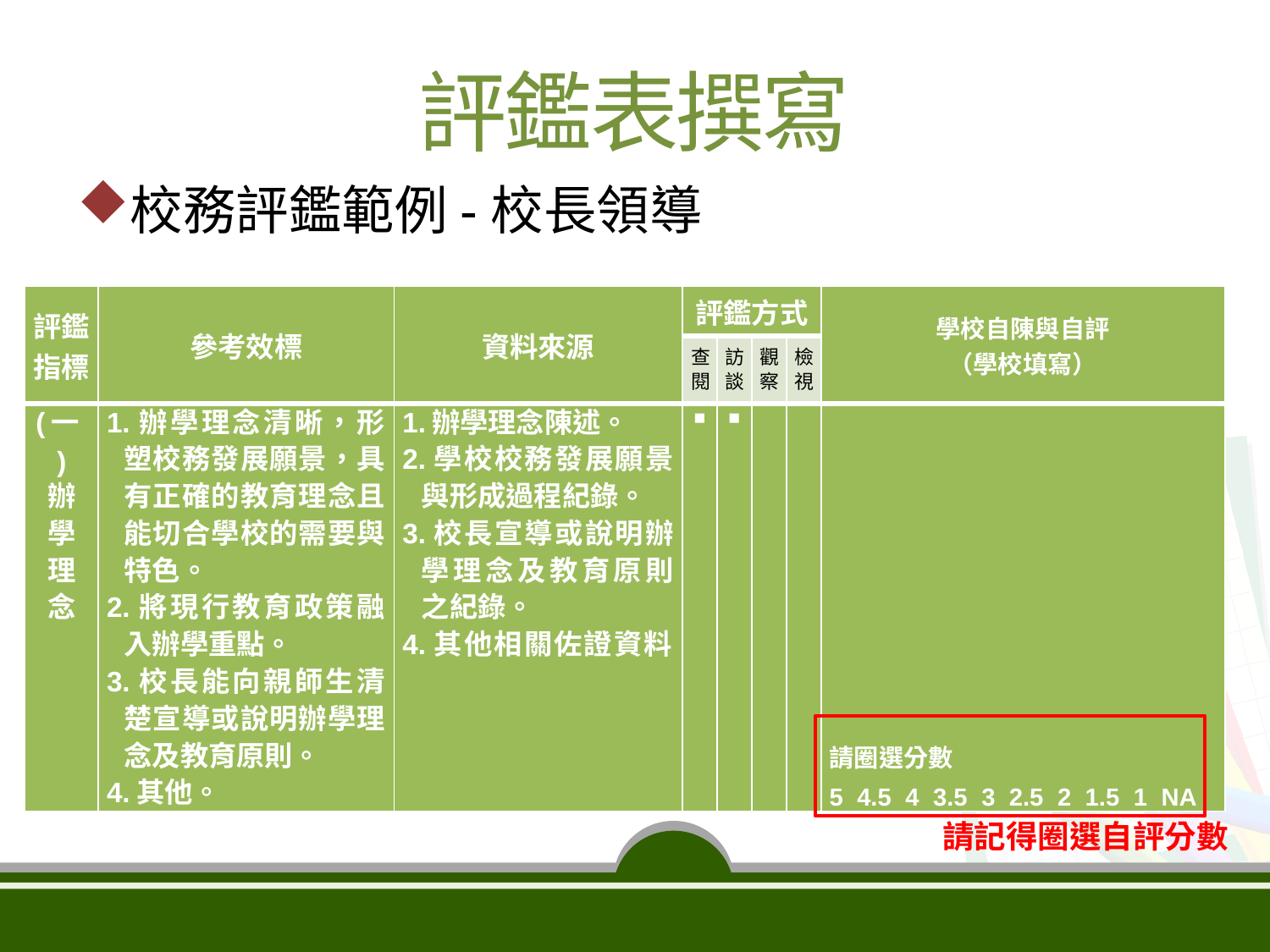

評鑑表撰寫
校務評鑑範例-校長領導

| 評鑑指標 | 參考效標 | 資料來源 | 評鑑方式 |  |  |  | 學校自陳與自評 （學校填寫） |
| --- | --- | --- | --- | --- | --- | --- | --- |
|  |  |  | 查閱 | 訪談 | 觀察 | 檢視 |  |
| (一) 辦 學 理 念 | 1.辦學理念清晰，形塑校務發展願景，具有正確的教育理念且能切合學校的需要與特色。 2.將現行教育政策融入辦學重點。 3.校長能向親師生清楚宣導或說明辦學理念及教育原則。 4.其他。 | 1.辦學理念陳述。 2.學校校務發展願景與形成過程紀錄。 3.校長宣導或說明辦學理念及教育原則之紀錄。 4.其他相關佐證資料。 | ■ | ■ |  |  | 請圈選分數 5 4.5 4 3.5 3 2.5 2 1.5 1 NA |

請記得圈選自評分數